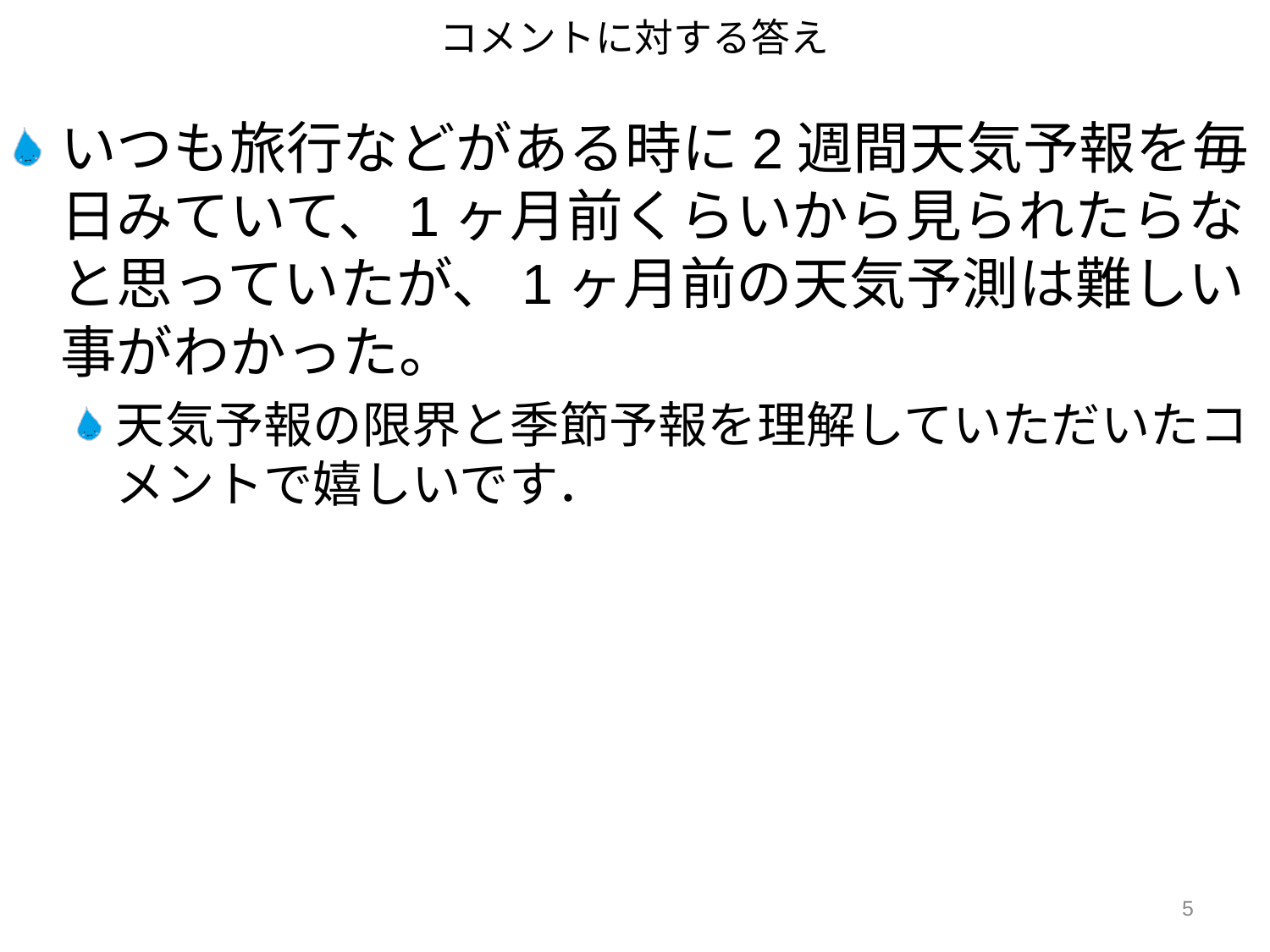

# コメントに対する答え
いつも旅行などがある時に2週間天気予報を毎日みていて、1ヶ月前くらいから見られたらなと思っていたが、1ヶ月前の天気予測は難しい事がわかった。
天気予報の限界と季節予報を理解していただいたコメントで嬉しいです．
5